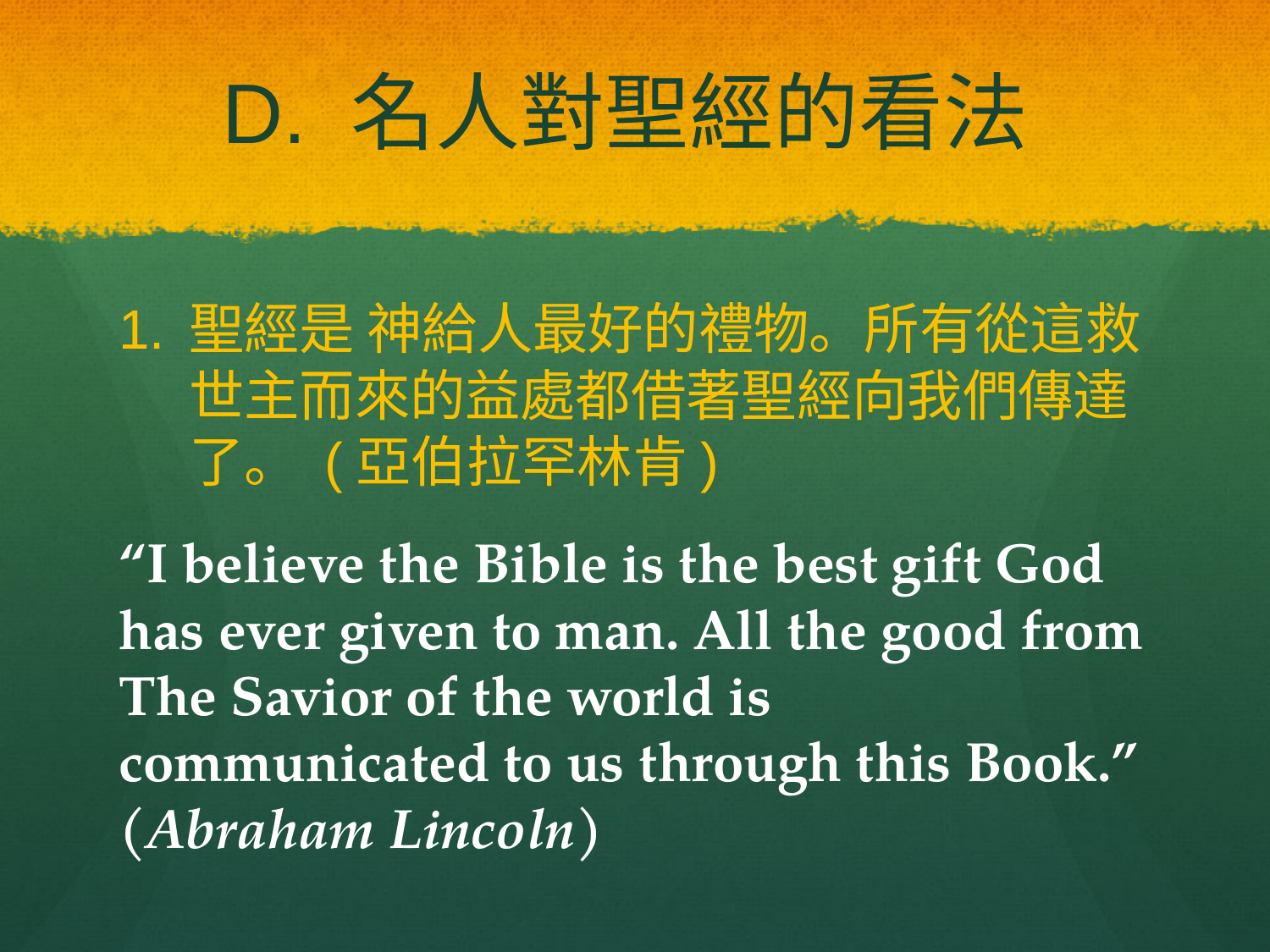

# D. 名人對聖經的看法
聖經是 神給人最好的禮物。所有從這救世主而來的益處都借著聖經向我們傳達了。 (亞伯拉罕林肯)
“I believe the Bible is the best gift God has ever given to man. All the good from The Savior of the world is communicated to us through this Book.” (Abraham Lincoln)